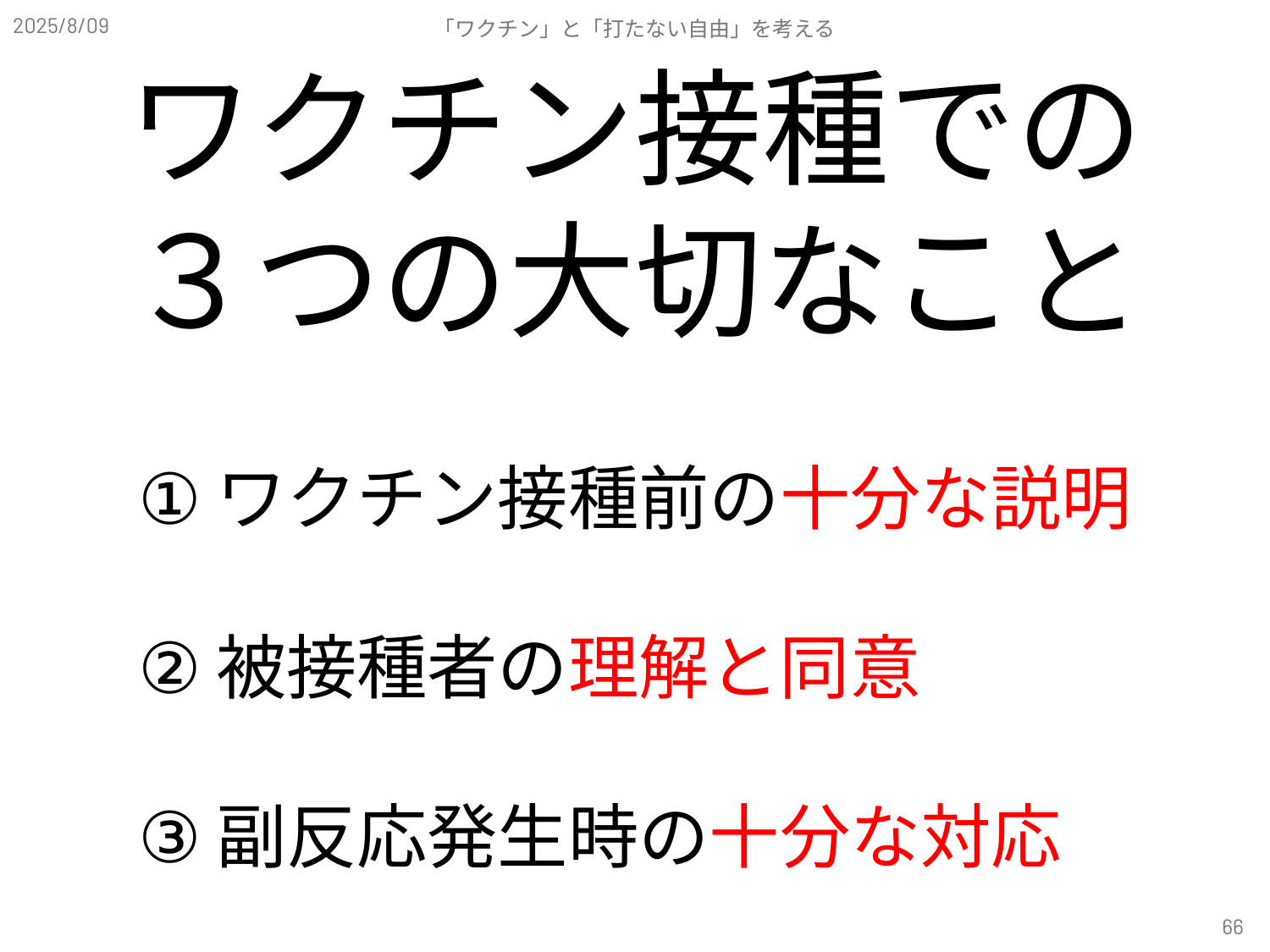

2025/8/09
「ワクチン」と「打たない自由」を考える
ワクチン接種での
３つの大切なこと
ワクチン接種前の十分な説明
被接種者の理解と同意
副反応発生時の十分な対応
66